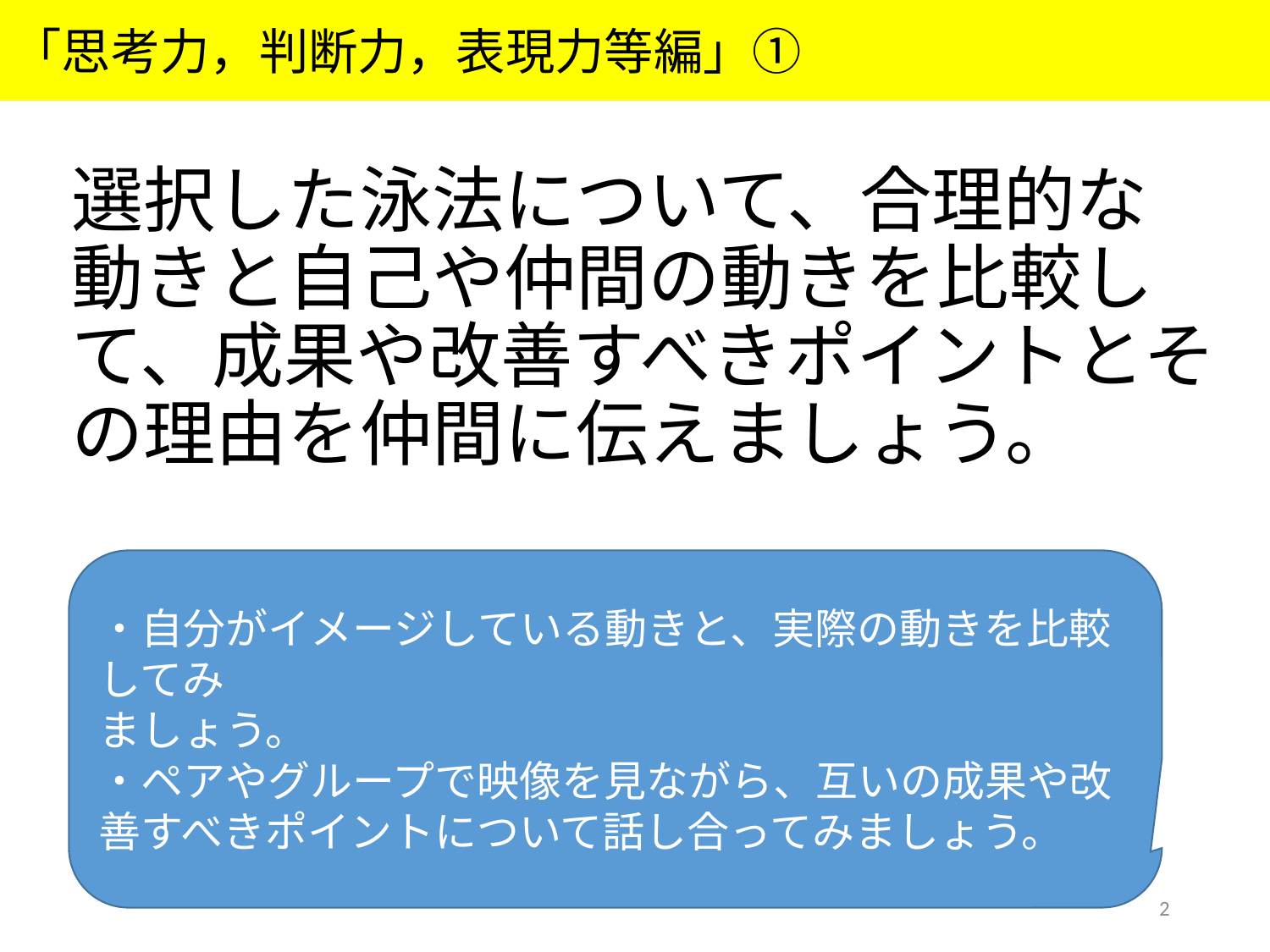

「思考力，判断力，表現力等編」①
選択した泳法について、合理的な動きと自己や仲間の動きを比較して、成果や改善すべきポイントとその理由を仲間に伝えましょう。
・自分がイメージしている動きと、実際の動きを比較してみ
ましょう。
・ペアやグループで映像を見ながら、互いの成果や改善すべきポイントについて話し合ってみましょう。

2